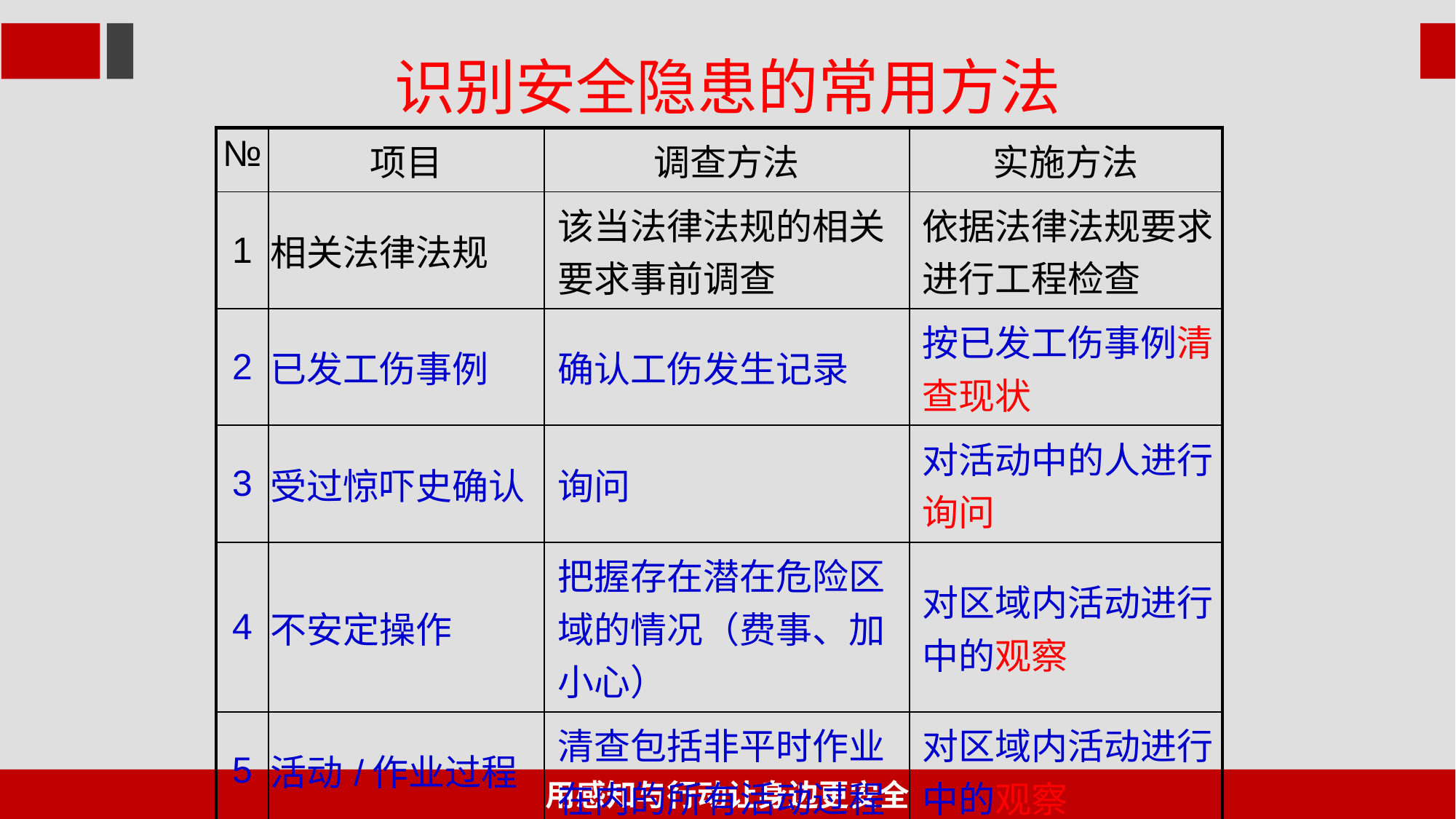

识别安全隐患的常用方法
| № | 项目 | 调查方法 | 实施方法 |
| --- | --- | --- | --- |
| 1 | 相关法律法规 | 该当法律法规的相关要求事前调查 | 依据法律法规要求进行工程检查 |
| 2 | 已发工伤事例 | 确认工伤发生记录 | 按已发工伤事例清查现状 |
| 3 | 受过惊吓史确认 | 询问 | 对活动中的人进行询问 |
| 4 | 不安定操作 | 把握存在潜在危险区域的情况（费事、加小心） | 对区域内活动进行中的观察 |
| 5 | 活动/作业过程 | 清查包括非平时作业在内的所有活动过程 | 对区域内活动进行中的观察 |